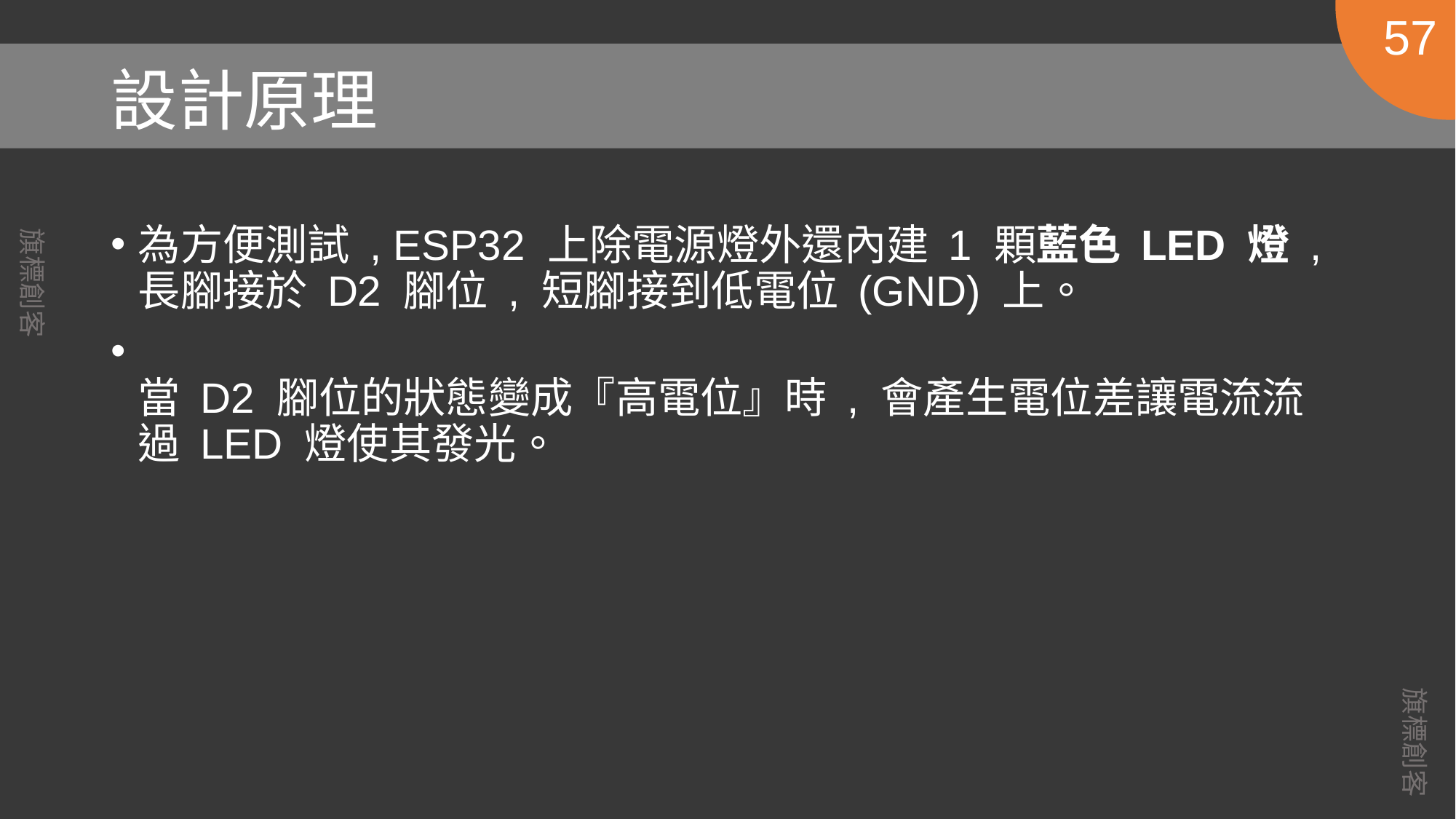

57
# 設計原理
為方便測試 , ESP32 上除電源燈外還內建 1 顆藍色 LED 燈 , 長腳接於 D2 腳位 , 短腳接到低電位 (GND) 上。
當 D2 腳位的狀態變成『高電位』時 , 會產生電位差讓電流流過 LED 燈使其發光。